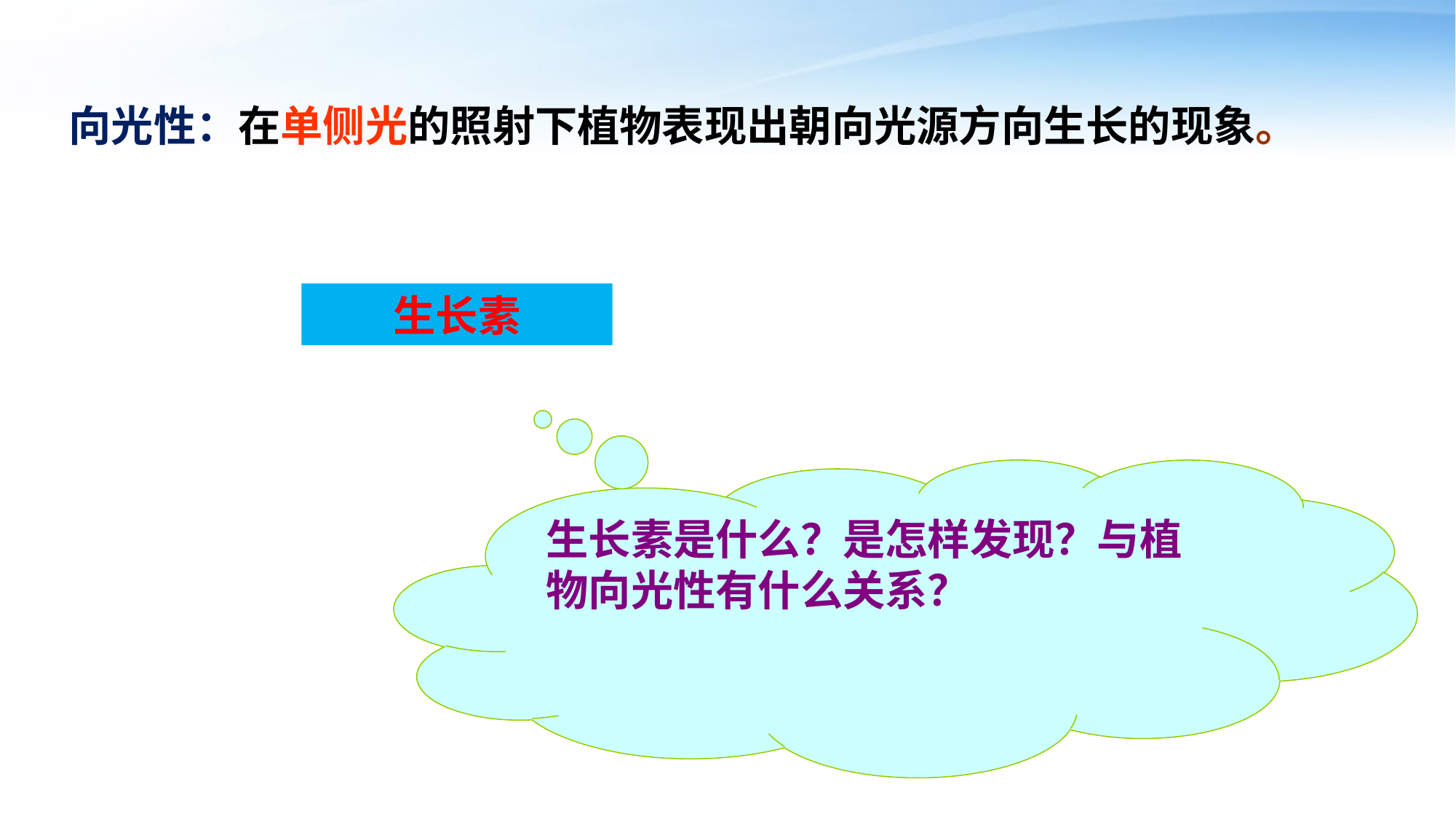

向光性：在单侧光的照射下植物表现出朝向光源方向生长的现象。
生长素
生长素是什么？是怎样发现？与植物向光性有什么关系？